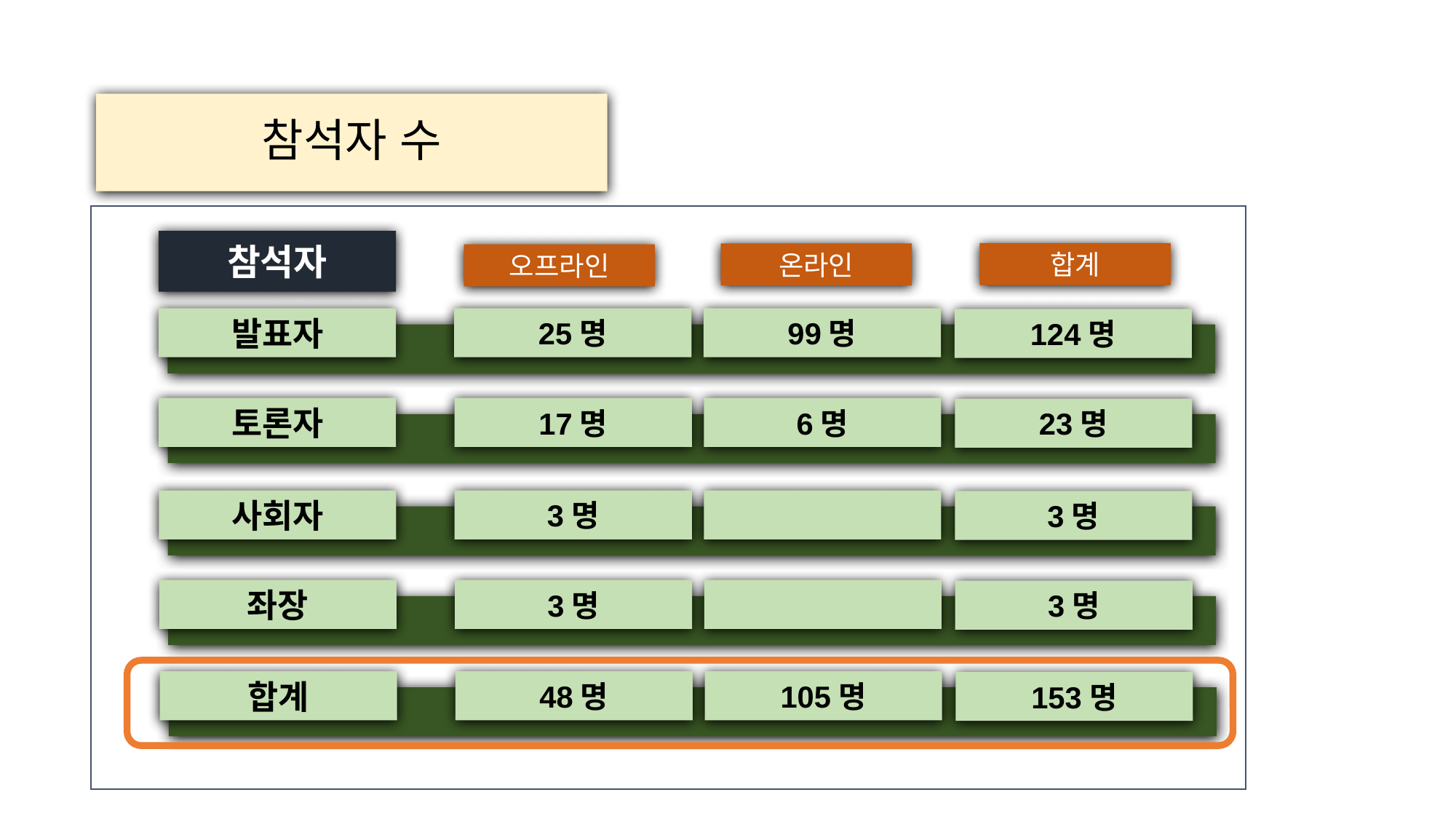

# 참석자 수

참석자
합계
온라인
오프라인
발표자
25명
99명
124명

토론자
17명
6명
23명

사회자
3명

3명

좌장
3명

3명

합계
48명
105명
153명